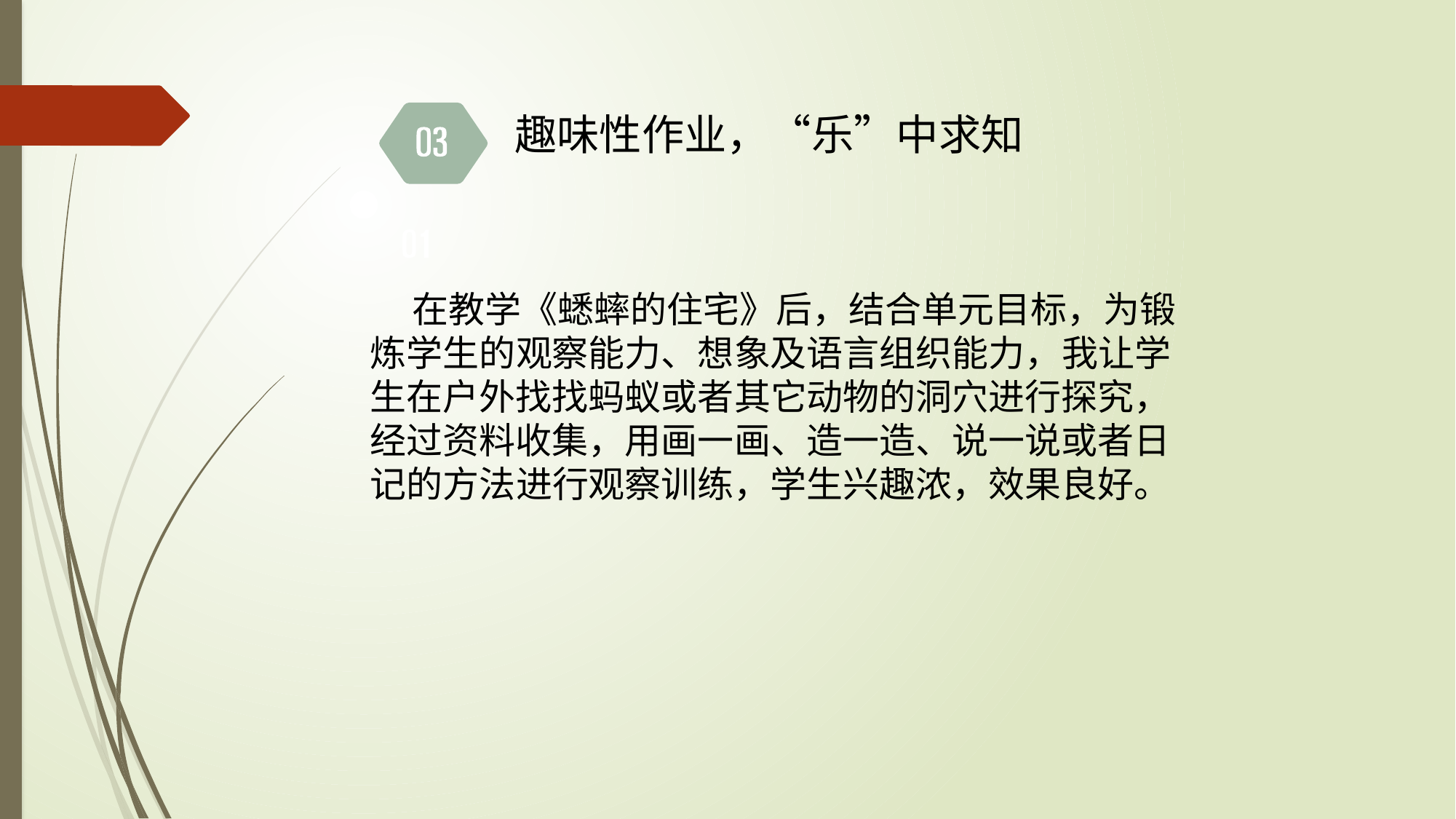

趣味性作业，“乐”中求知

    在教学《蟋蟀的住宅》后，结合单元目标，为锻炼学生的观察能力、想象及语言组织能力，我让学生在户外找找蚂蚁或者其它动物的洞穴进行探究，经过资料收集，用画一画、造一造、说一说或者日记的方法进行观察训练，学生兴趣浓，效果良好。